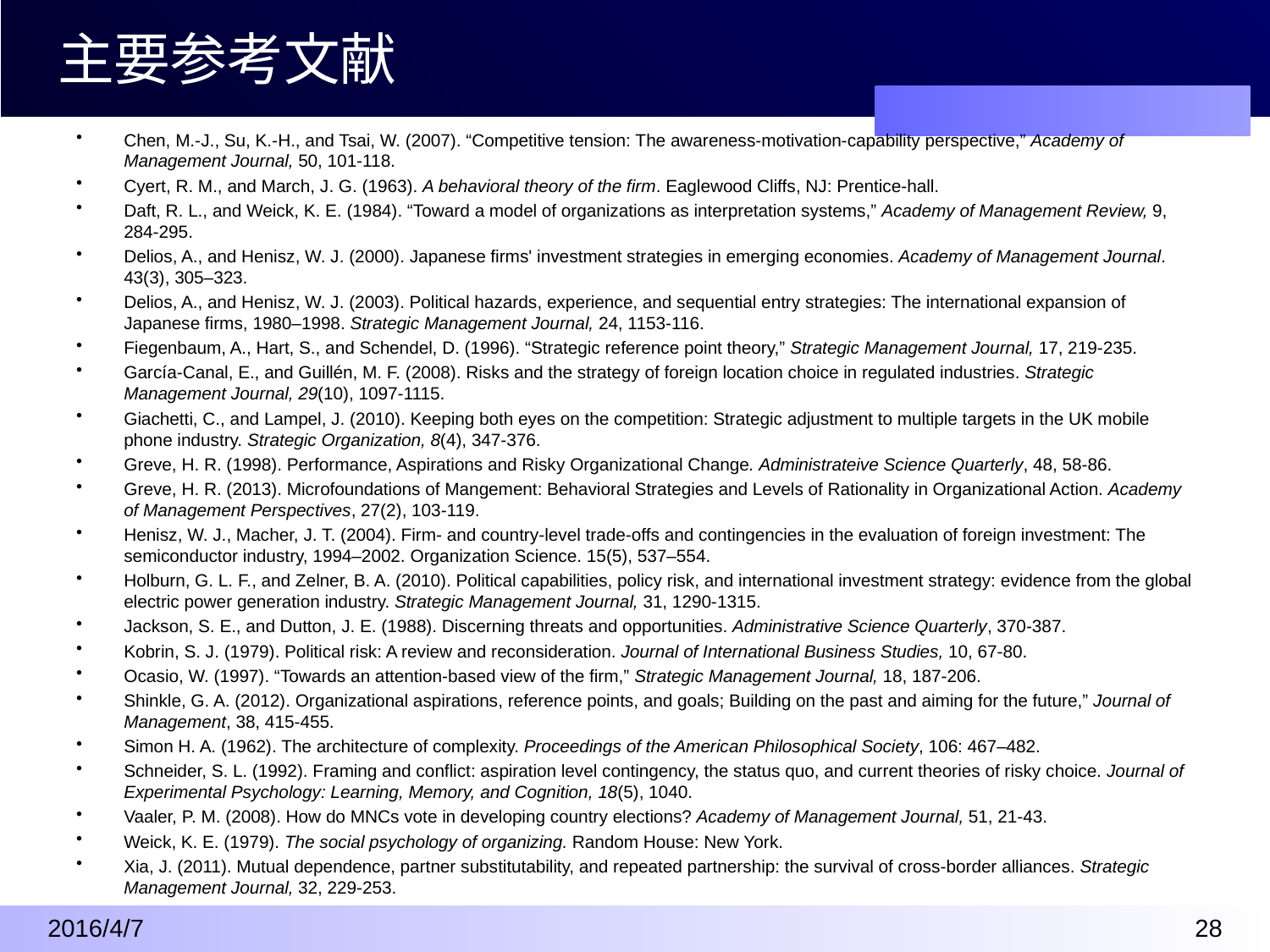

# 主要参考文献
Chen, M.-J., Su, K.-H., and Tsai, W. (2007). “Competitive tension: The awareness-motivation-capability perspective,” Academy of Management Journal, 50, 101-118.
Cyert, R. M., and March, J. G. (1963). A behavioral theory of the firm. Eaglewood Cliffs, NJ: Prentice-hall.
Daft, R. L., and Weick, K. E. (1984). “Toward a model of organizations as interpretation systems,” Academy of Management Review, 9, 284-295.
Delios, A., and Henisz, W. J. (2000). Japanese firms' investment strategies in emerging economies. Academy of Management Journal. 43(3), 305–323.
Delios, A., and Henisz, W. J. (2003). Political hazards, experience, and sequential entry strategies: The international expansion of Japanese firms, 1980–1998. Strategic Management Journal, 24, 1153-116.
Fiegenbaum, A., Hart, S., and Schendel, D. (1996). “Strategic reference point theory,” Strategic Management Journal, 17, 219-235.
García‐Canal, E., and Guillén, M. F. (2008). Risks and the strategy of foreign location choice in regulated industries. Strategic Management Journal, 29(10), 1097-1115.
Giachetti, C., and Lampel, J. (2010). Keeping both eyes on the competition: Strategic adjustment to multiple targets in the UK mobile phone industry. Strategic Organization, 8(4), 347-376.
Greve, H. R. (1998). Performance, Aspirations and Risky Organizational Change. Administrateive Science Quarterly, 48, 58-86.
Greve, H. R. (2013). Microfoundations of Mangement: Behavioral Strategies and Levels of Rationality in Organizational Action. Academy of Management Perspectives, 27(2), 103-119.
Henisz, W. J., Macher, J. T. (2004). Firm- and country-level trade-offs and contingencies in the evaluation of foreign investment: The semiconductor industry, 1994–2002. Organization Science. 15(5), 537–554.
Holburn, G. L. F., and Zelner, B. A. (2010). Political capabilities, policy risk, and international investment strategy: evidence from the global electric power generation industry. Strategic Management Journal, 31, 1290-1315.
Jackson, S. E., and Dutton, J. E. (1988). Discerning threats and opportunities. Administrative Science Quarterly, 370-387.
Kobrin, S. J. (1979). Political risk: A review and reconsideration. Journal of International Business Studies, 10, 67-80.
Ocasio, W. (1997). “Towards an attention‐based view of the firm,” Strategic Management Journal, 18, 187-206.
Shinkle, G. A. (2012). Organizational aspirations, reference points, and goals; Building on the past and aiming for the future,” Journal of Management, 38, 415-455.
Simon H. A. (1962). The architecture of complexity. Proceedings of the American Philosophical Society, 106: 467–482.
Schneider, S. L. (1992). Framing and conflict: aspiration level contingency, the status quo, and current theories of risky choice. Journal of Experimental Psychology: Learning, Memory, and Cognition, 18(5), 1040.
Vaaler, P. M. (2008). How do MNCs vote in developing country elections? Academy of Management Journal, 51, 21-43.
Weick, K. E. (1979). The social psychology of organizing. Random House: New York.
Xia, J. (2011). Mutual dependence, partner substitutability, and repeated partnership: the survival of cross‐border alliances. Strategic Management Journal, 32, 229-253.

2016/4/7
28